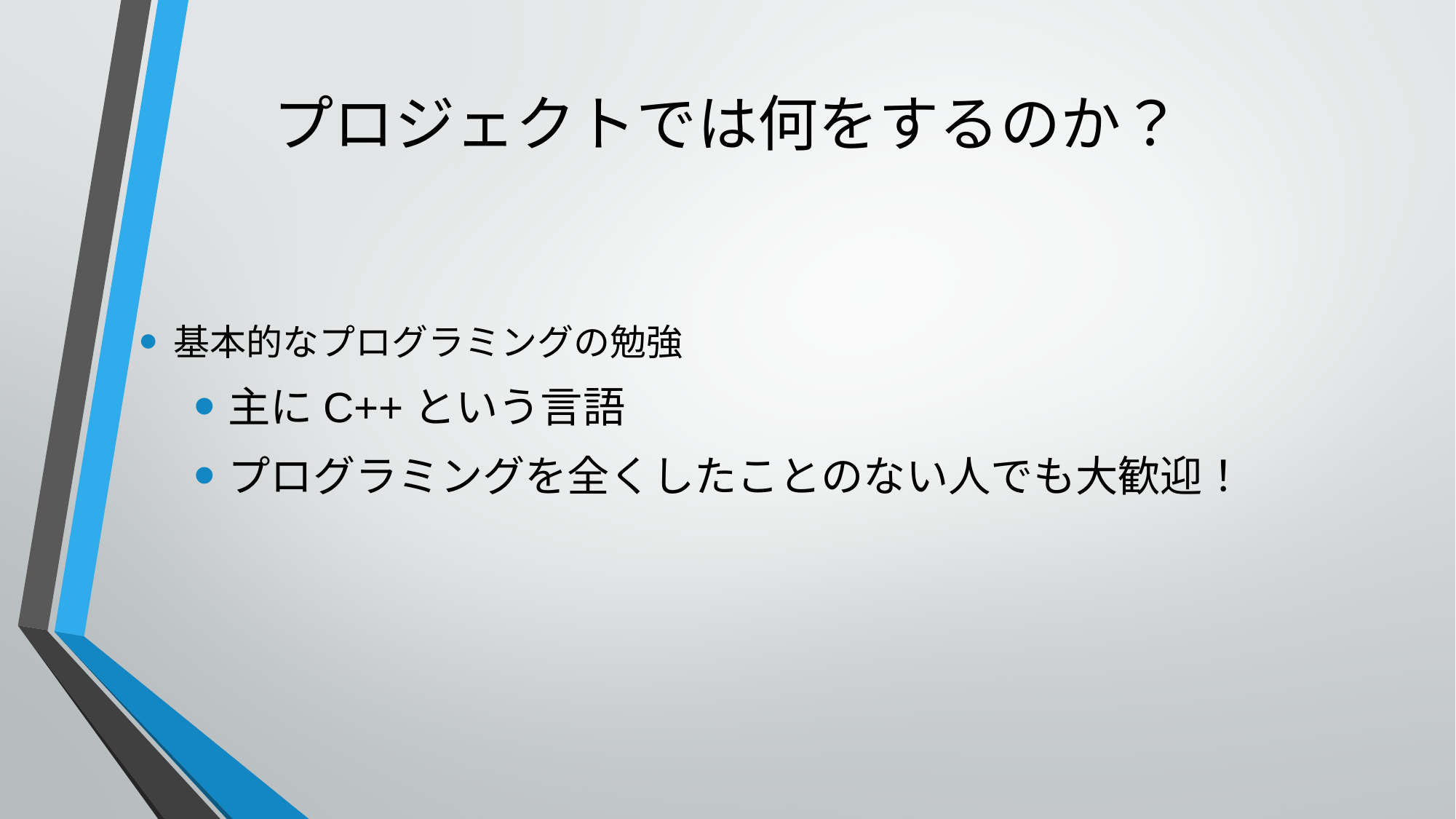

# プロジェクトでは何をするのか？
基本的なプログラミングの勉強
主にC++という言語
プログラミングを全くしたことのない人でも大歓迎！